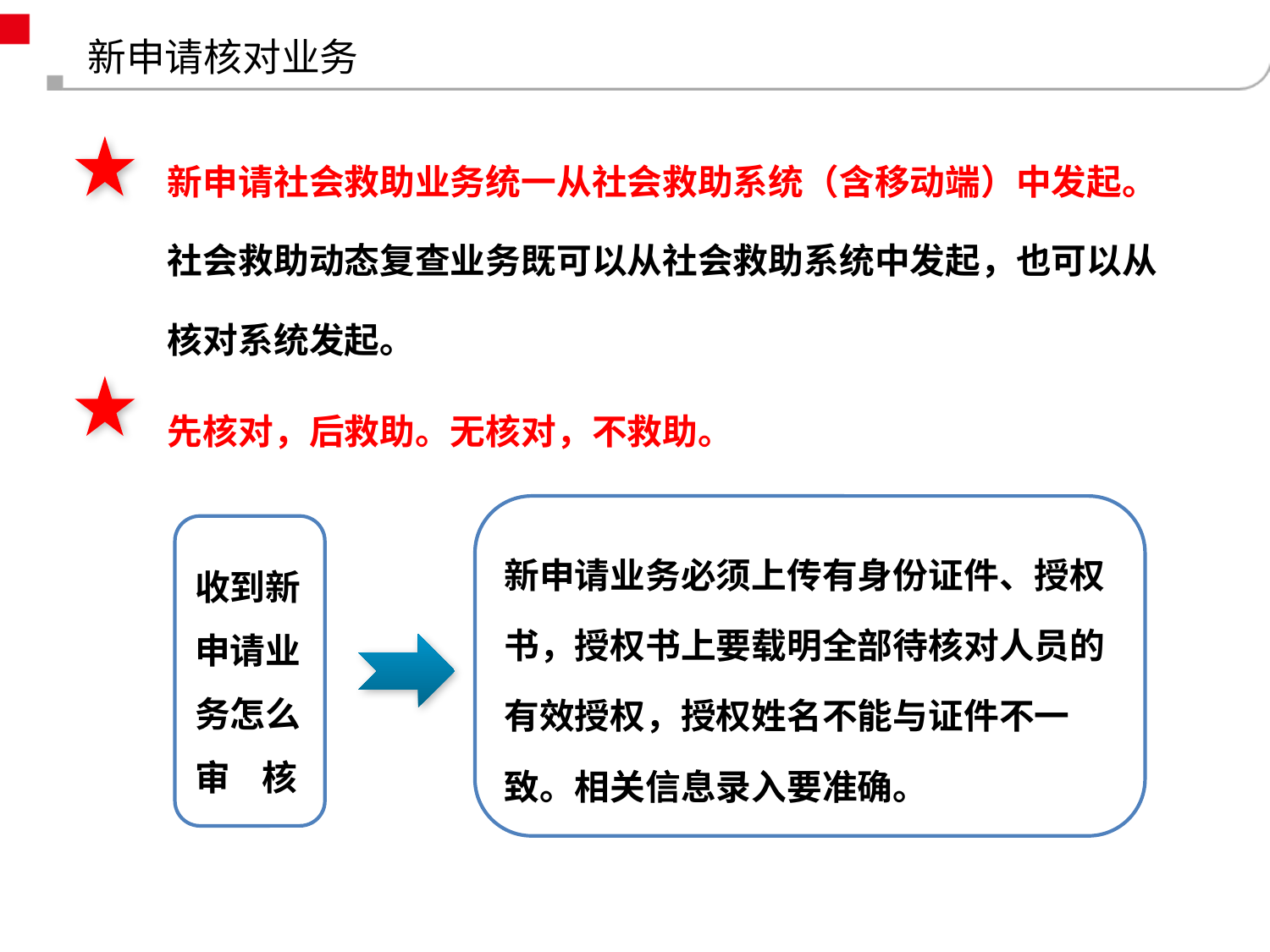

新申请核对业务
新申请社会救助业务统一从社会救助系统（含移动端）中发起。社会救助动态复查业务既可以从社会救助系统中发起，也可以从核对系统发起。

先核对，后救助。无核对，不救助。

新申请业务必须上传有身份证件、授权书，授权书上要载明全部待核对人员的有效授权，授权姓名不能与证件不一致。相关信息录入要准确。

收到新申请业务怎么审    核